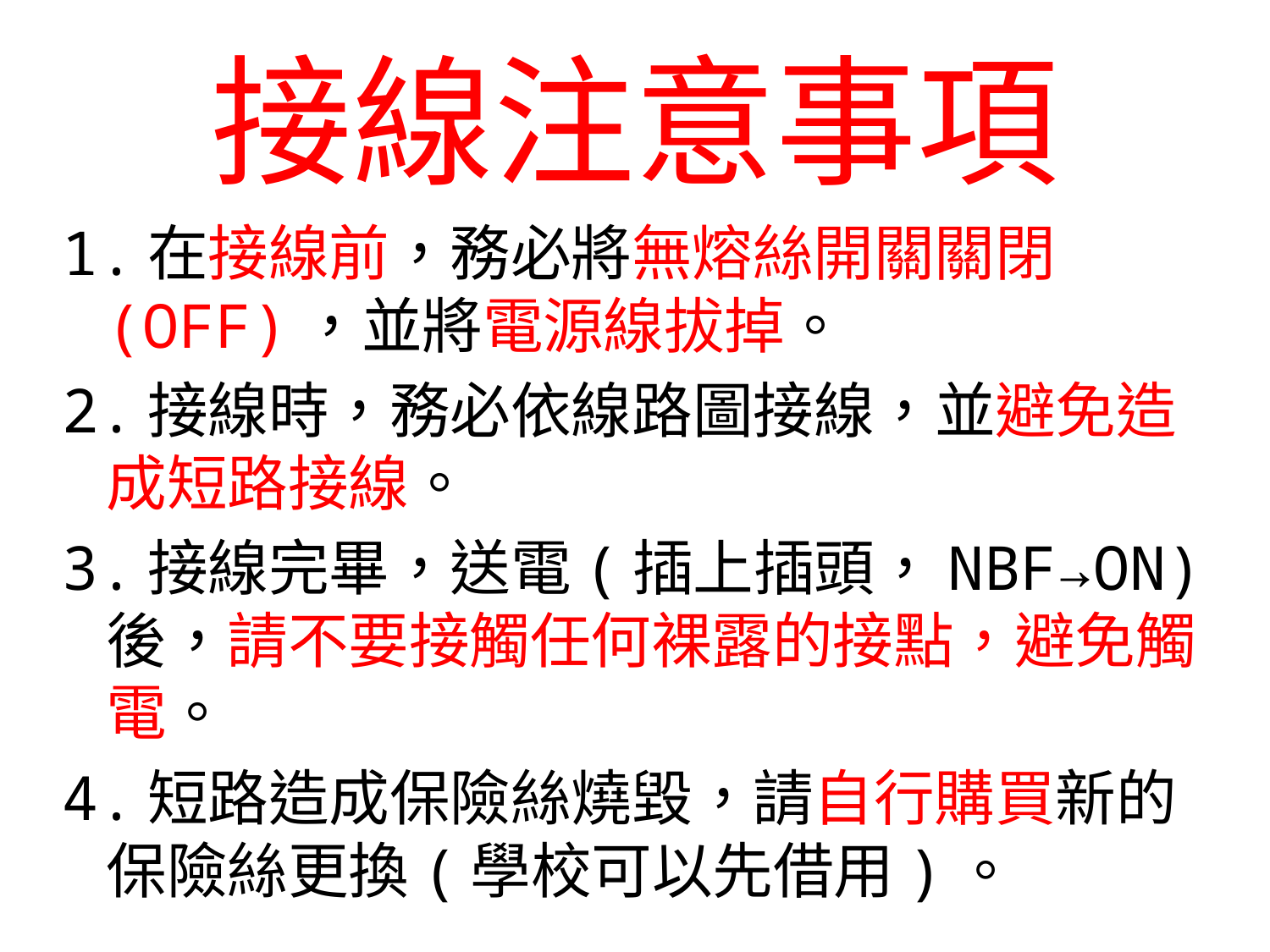

# 接線注意事項
1.在接線前，務必將無熔絲開關關閉(OFF)，並將電源線拔掉。
2.接線時，務必依線路圖接線，並避免造成短路接線。
3.接線完畢，送電(插上插頭，NBF→ON)後，請不要接觸任何裸露的接點，避免觸電。
4.短路造成保險絲燒毀，請自行購買新的保險絲更換(學校可以先借用)。